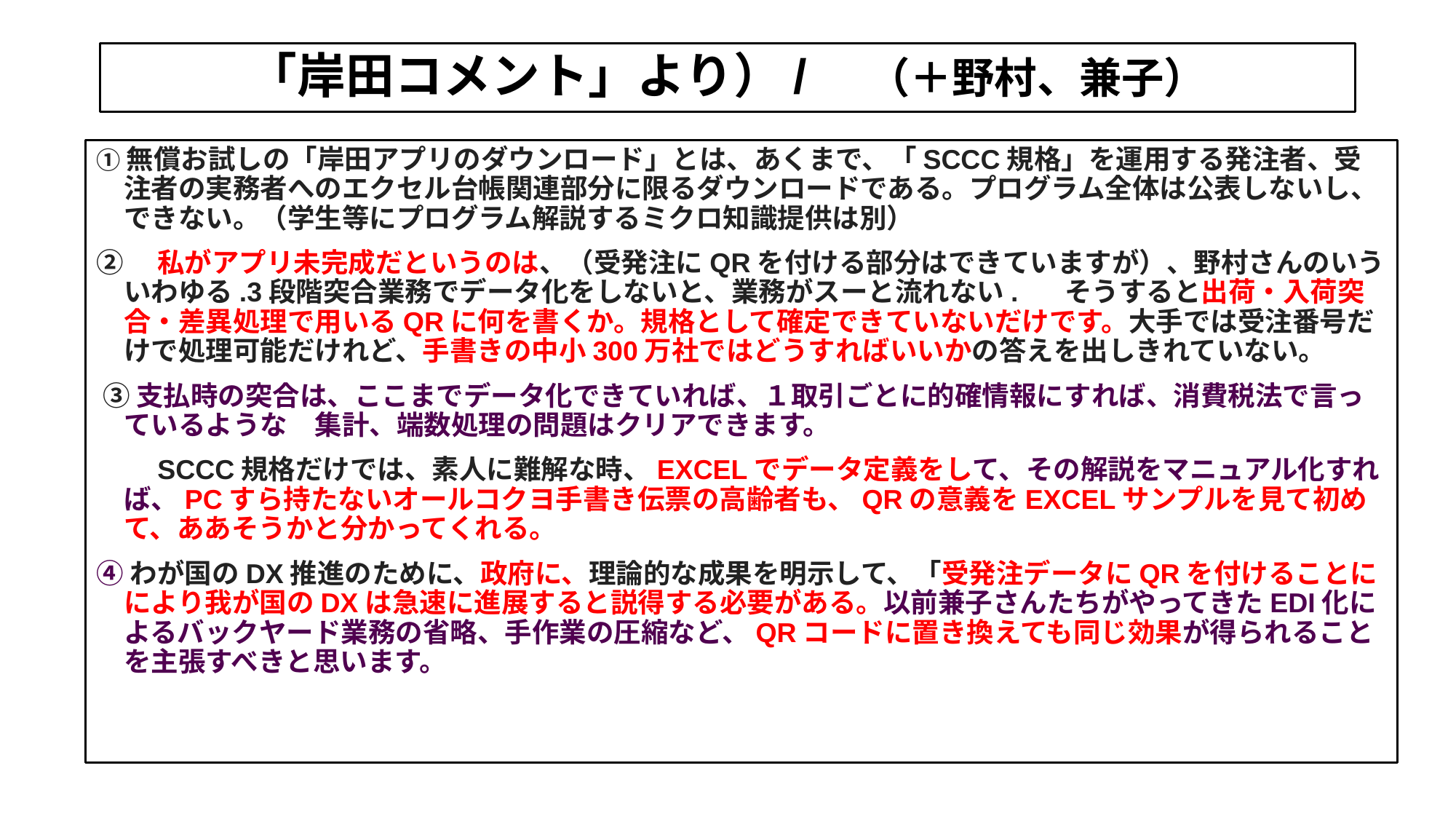

# 「岸田コメント」より）/　（＋野村、兼子）
①無償お試しの「岸田アプリのダウンロード」とは、あくまで、「SCCC規格」を運用する発注者、受注者の実務者へのエクセル台帳関連部分に限るダウンロードである。プログラム全体は公表しないし、できない。（学生等にプログラム解説するミクロ知識提供は別）
②　私がアプリ未完成だというのは、（受発注にQRを付ける部分はできていますが）、野村さんのいういわゆる.3段階突合業務でデータ化をしないと、業務がスーと流れない.　  そうすると出荷・入荷突合・差異処理で用いるQRに何を書くか。規格として確定できていないだけです。大手では受注番号だけで処理可能だけれど、手書きの中小300万社ではどうすればいいかの答えを出しきれていない。
 ③支払時の突合は、ここまでデータ化できていれば、１取引ごとに的確情報にすれば、消費税法で言っているような　集計、端数処理の問題はクリアできます。
　　SCCC規格だけでは、素人に難解な時、EXCELでデータ定義をして、その解説をマニュアル化すれば、PCすら持たないオールコクヨ手書き伝票の高齢者も、QRの意義をEXCELサンプルを見て初めて、ああそうかと分かってくれる。
④わが国のDX推進のために、政府に、理論的な成果を明示して、「受発注データにQRを付けることににより我が国のDXは急速に進展すると説得する必要がある。以前兼子さんたちがやってきたEDI化によるバックヤード業務の省略、手作業の圧縮など、QRコードに置き換えても同じ効果が得られることを主張すべきと思います。